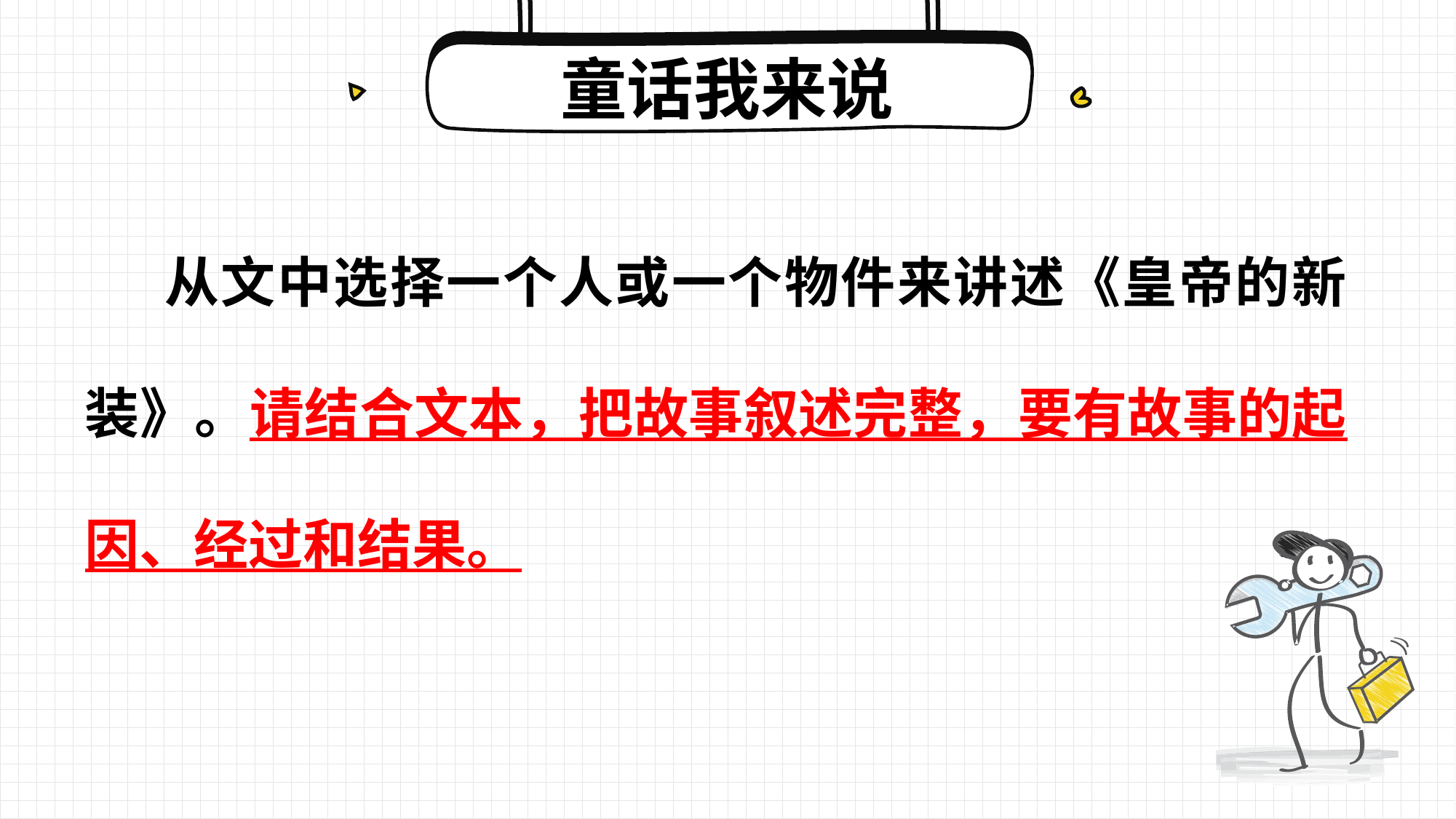

童话我来说
   从文中选择一个人或一个物件来讲述《皇帝的新装》。请结合文本，把故事叙述完整，要有故事的起因、经过和结果。